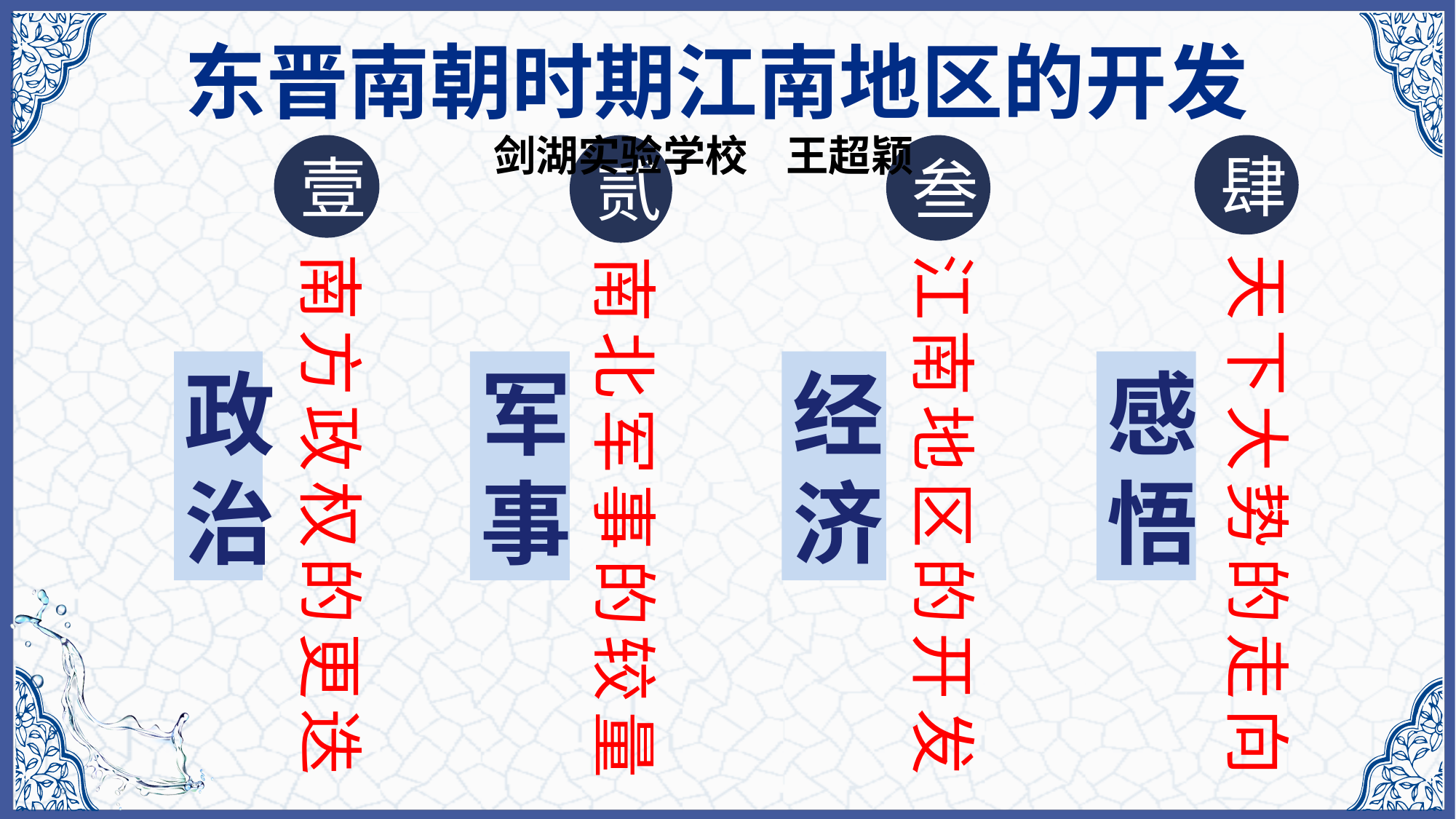

东晋南朝时期江南地区的开发
剑湖实验学校    王超颖
壹
南方政权的更迭
贰
南北军事的较量
叁
江南地区的开发
肆
天下大势的走向
政
治
军
事
经
济
感
悟